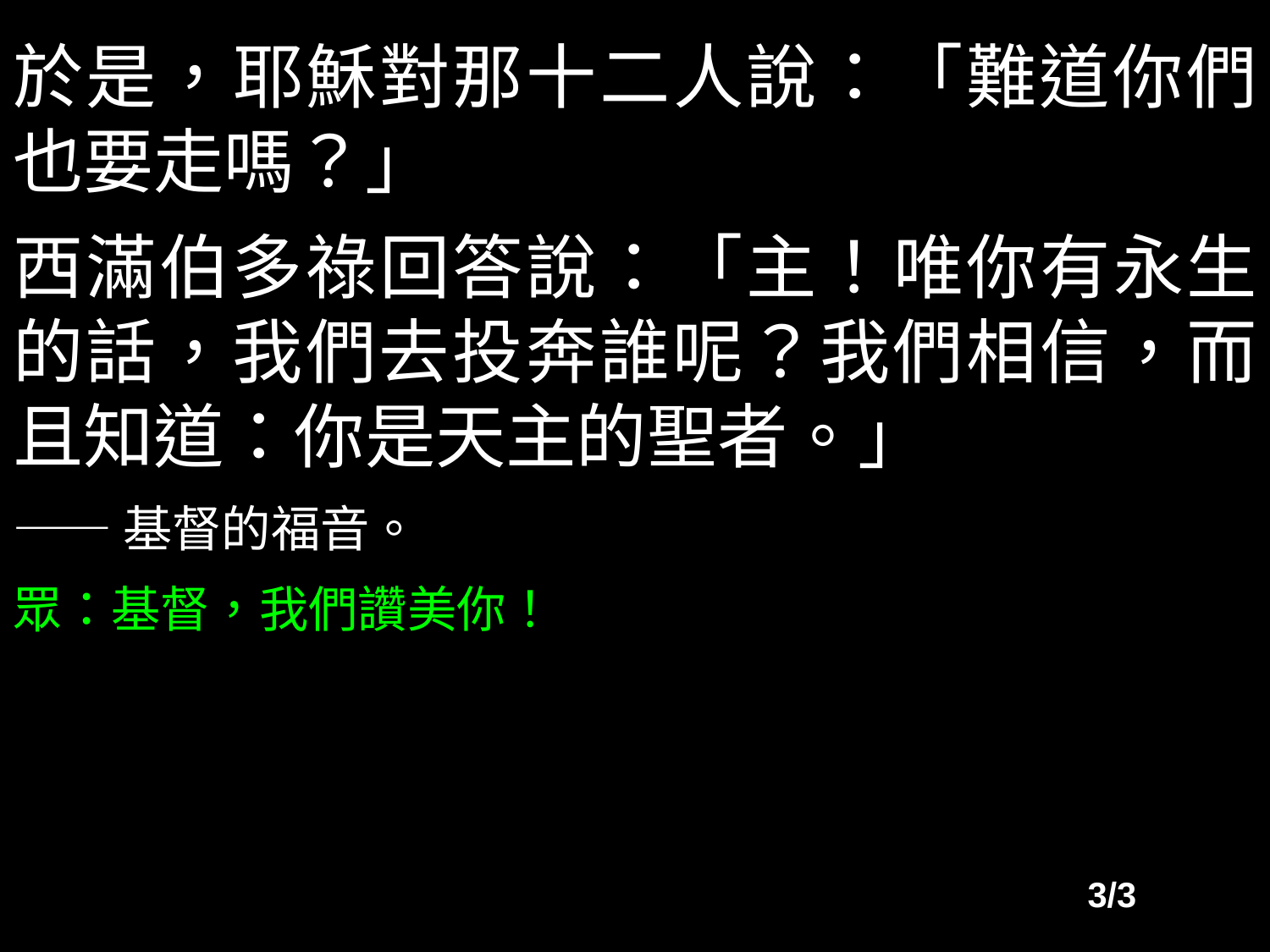

於是，耶穌對那十二人說：「難道你們也要走嗎？」
西滿伯多祿回答說：「主！唯你有永生的話，我們去投奔誰呢？我們相信，而且知道：你是天主的聖者。」
——基督的福音。
眾：基督，我們讚美你！

3/3